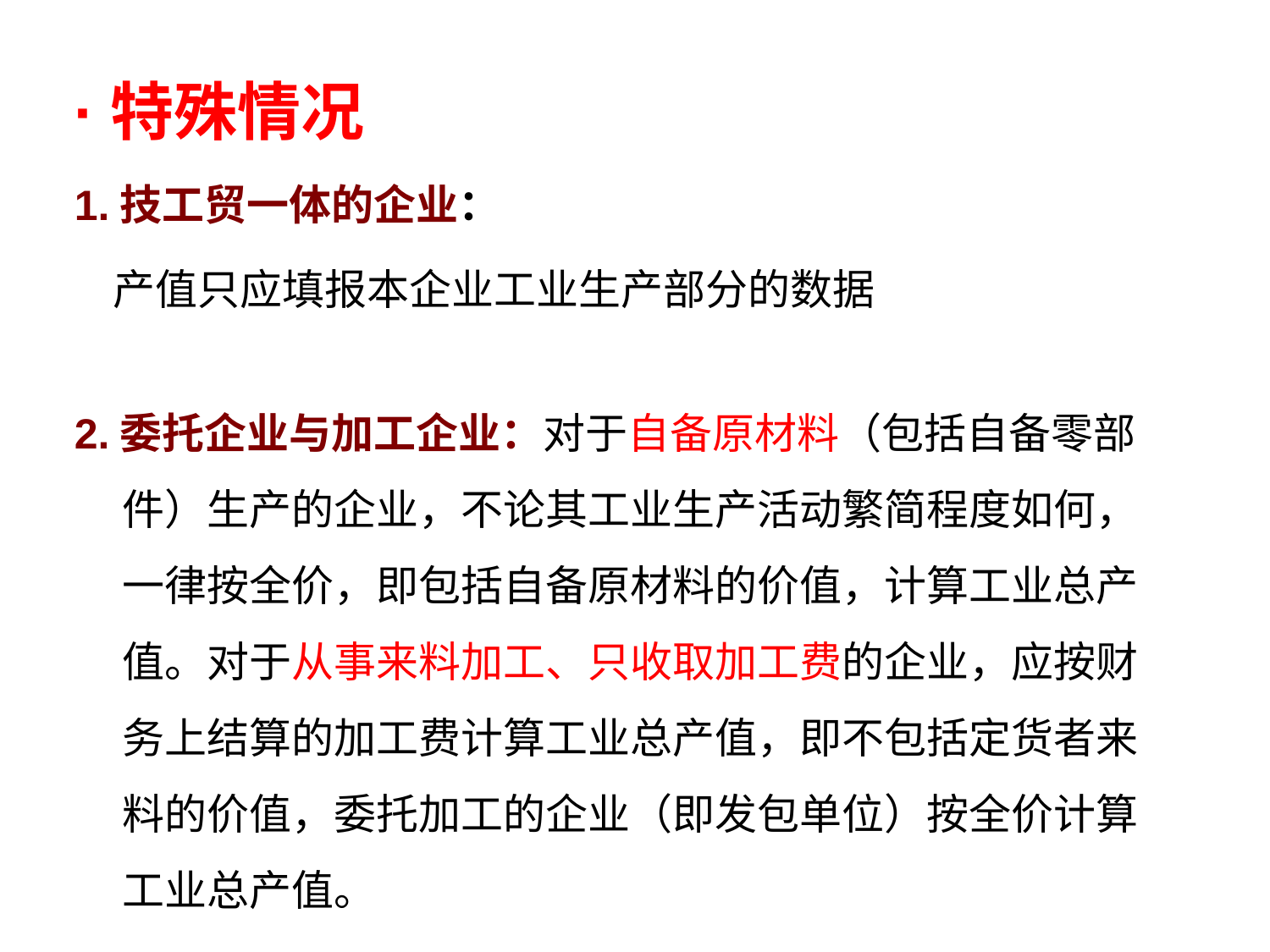

·特殊情况
1.技工贸一体的企业：
   产值只应填报本企业工业生产部分的数据

2.委托企业与加工企业：对于自备原材料（包括自备零部件）生产的企业，不论其工业生产活动繁简程度如何，一律按全价，即包括自备原材料的价值，计算工业总产值。对于从事来料加工、只收取加工费的企业，应按财务上结算的加工费计算工业总产值，即不包括定货者来料的价值，委托加工的企业（即发包单位）按全价计算工业总产值。